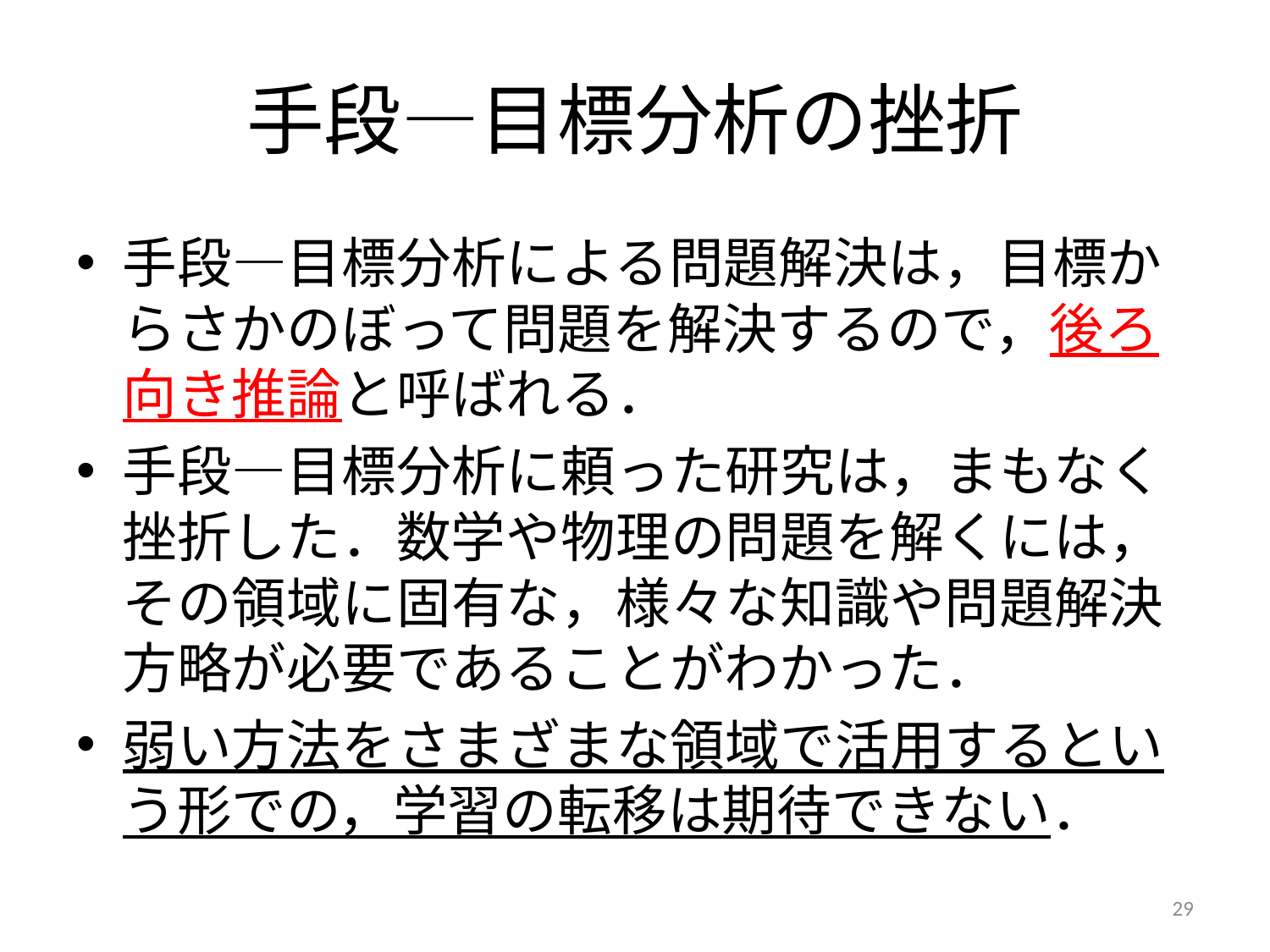

# 手段―目標分析の挫折
手段―目標分析による問題解決は，目標からさかのぼって問題を解決するので，後ろ向き推論と呼ばれる．
手段―目標分析に頼った研究は，まもなく挫折した．数学や物理の問題を解くには，その領域に固有な，様々な知識や問題解決方略が必要であることがわかった．
弱い方法をさまざまな領域で活用するという形での，学習の転移は期待できない．
29